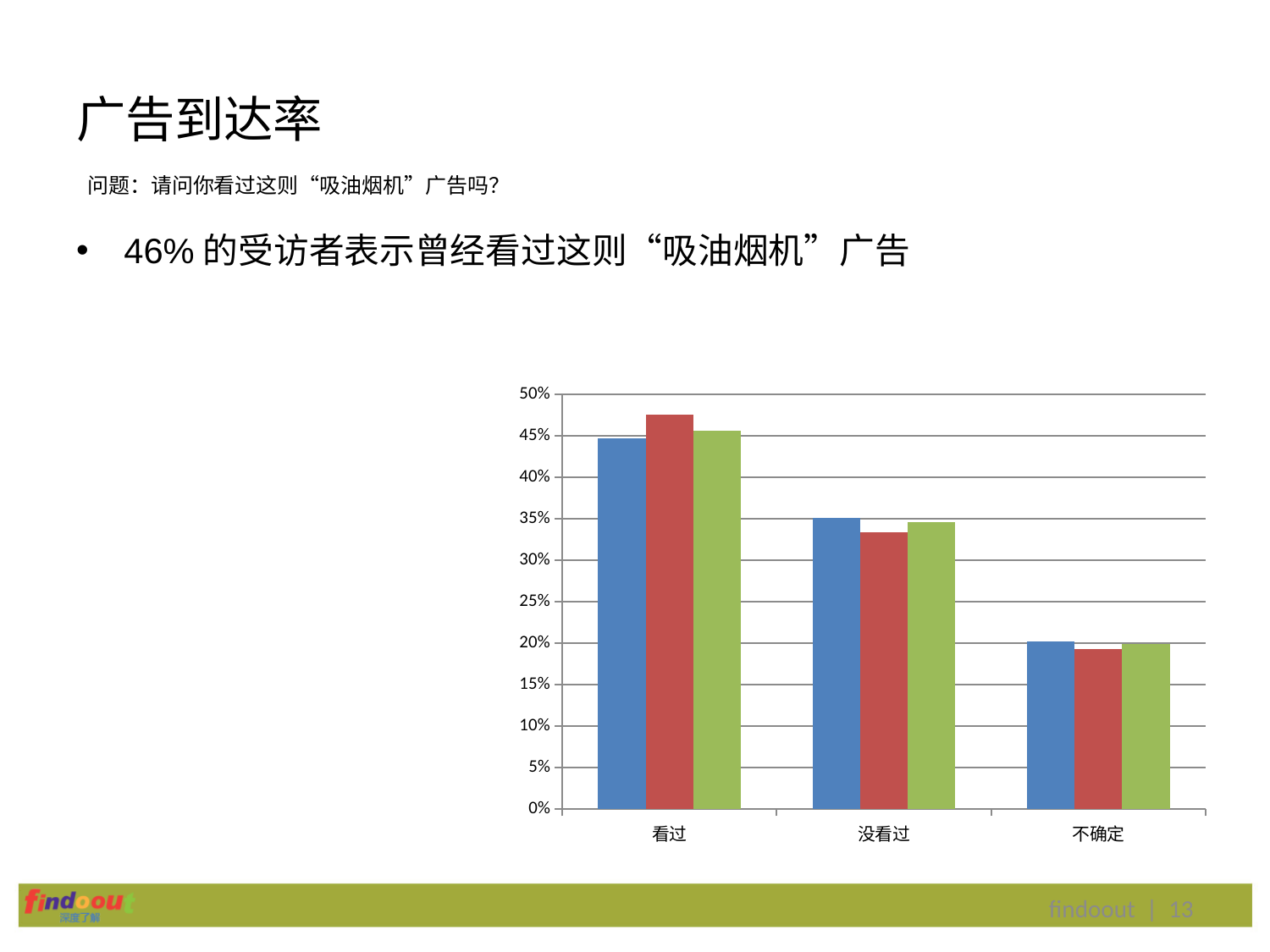

# 广告到达率
问题：请问你看过这则“吸油烟机”广告吗？
46%的受访者表示曾经看过这则“吸油烟机”广告

### Chart

| Category | 25-35岁 | 35-45岁 | Total |
|---|---|---|---|
| 看过 | 0.447 | 0.4750000000000001 | 0.456 |
| 没看过 | 0.35100000000000015 | 0.33300000000000013 | 0.34600000000000014 |
| 不确定 | 0.202 | 0.192 | 0.199 |
findoout  |  13